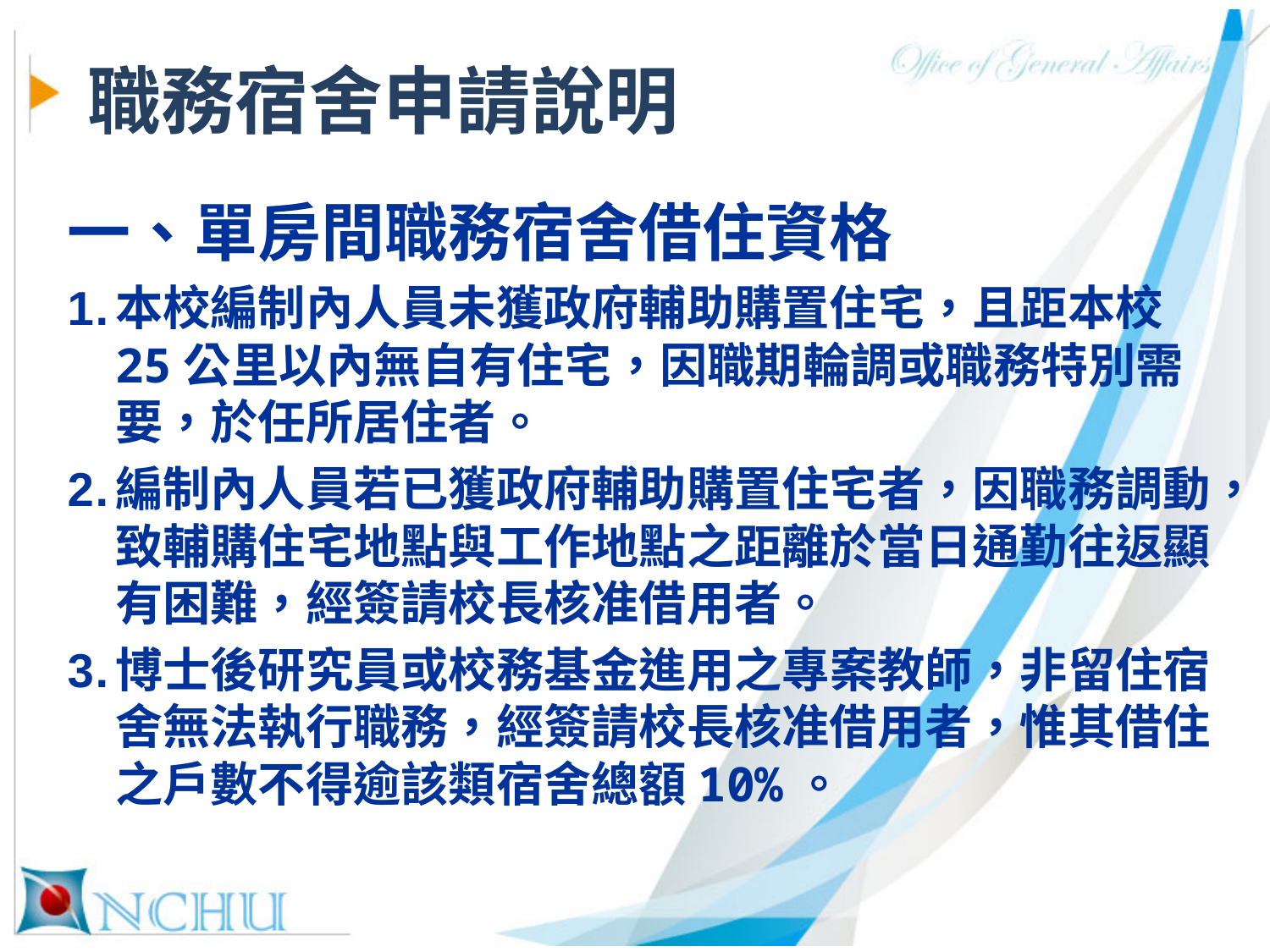

# 職務宿舍申請說明
一、單房間職務宿舍借住資格
本校編制內人員未獲政府輔助購置住宅，且距本校25公里以內無自有住宅，因職期輪調或職務特別需要，於任所居住者。
編制內人員若已獲政府輔助購置住宅者，因職務調動，致輔購住宅地點與工作地點之距離於當日通勤往返顯有困難，經簽請校長核准借用者。
博士後研究員或校務基金進用之專案教師，非留住宿舍無法執行職務，經簽請校長核准借用者，惟其借住之戶數不得逾該類宿舍總額10%。